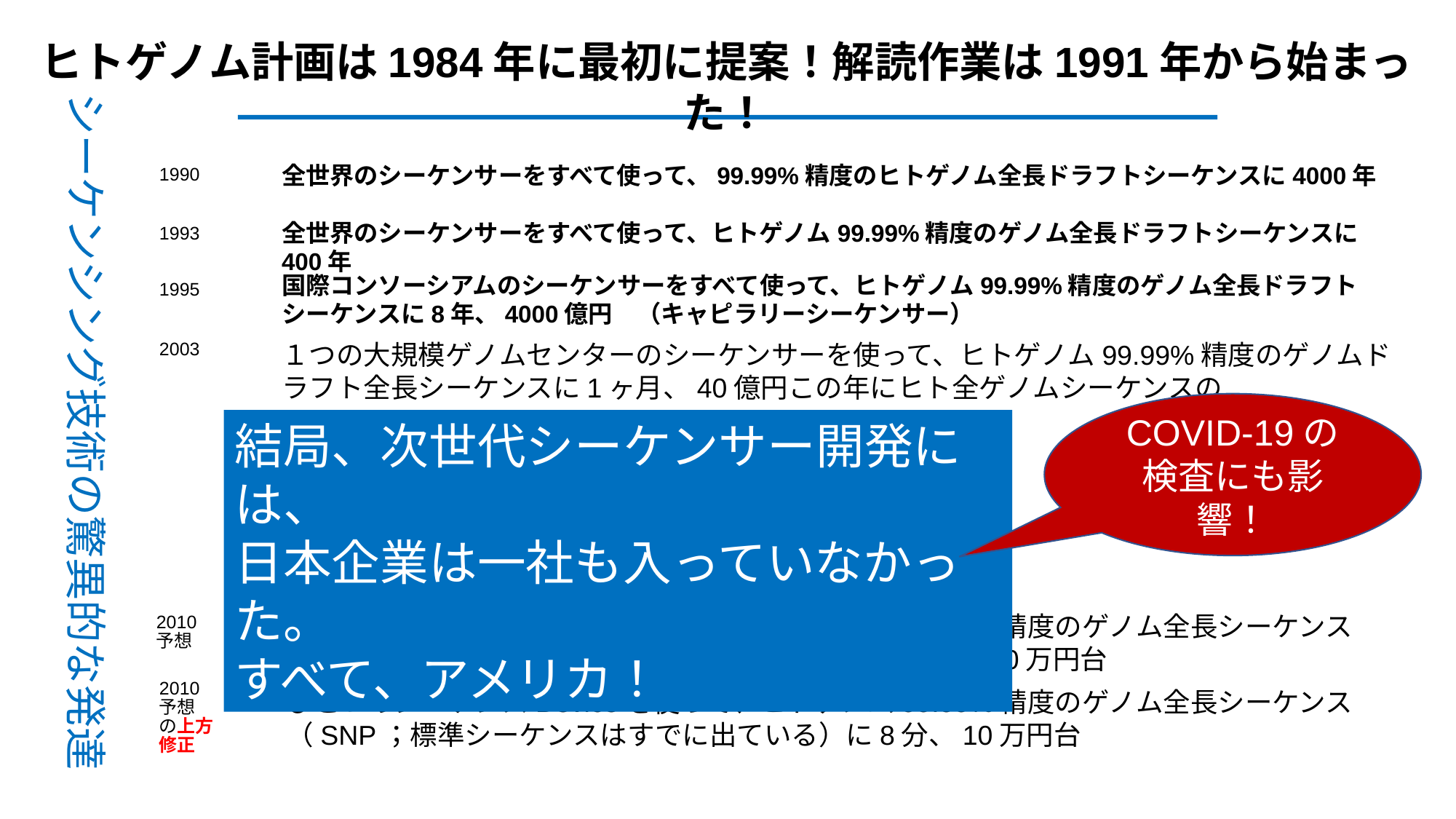

ヒトゲノム計画は1984年に最初に提案！解読作業は1991年から始まった！
シーケンシング技術の驚異的な発達

全世界のシーケンサーをすべて使って、99.99%精度のヒトゲノム全長ドラフトシーケンスに4000年

1990
全世界のシーケンサーをすべて使って、ヒトゲノム99.99%精度のゲノム全長ドラフトシーケンスに400年
1993
国際コンソーシアムのシーケンサーをすべて使って、ヒトゲノム99.99%精度のゲノム全長ドラフトシーケンスに8年、4000億円　（キャピラリーシーケンサー）
1995
2003
１つの大規模ゲノムセンターのシーケンサーを使って、ヒトゲノム99.99%精度のゲノムドラフト全長シーケンスに1ヶ月、40億円この年にヒト全ゲノムシーケンスの
次世代シーケンサーの開発
次世代シーケンサーの使用
ひとつのシーケンスDeviceを使って、ヒトゲノム99.99%精度のゲノム全長シーケンス（SNP；標準シーケンスはすでに出ている）に数時間、10万円台
2010
予想
2010
予想
の上方
修正
ひとつのシーケンスDeviceを使って、ヒトゲノム99.99%精度のゲノム全長シーケンス（SNP；標準シーケンスはすでに出ている）に8分、10万円台
COVID-19の検査にも影響！
結局、次世代シーケンサー開発には、
日本企業は一社も入っていなかった。
すべて、アメリカ！